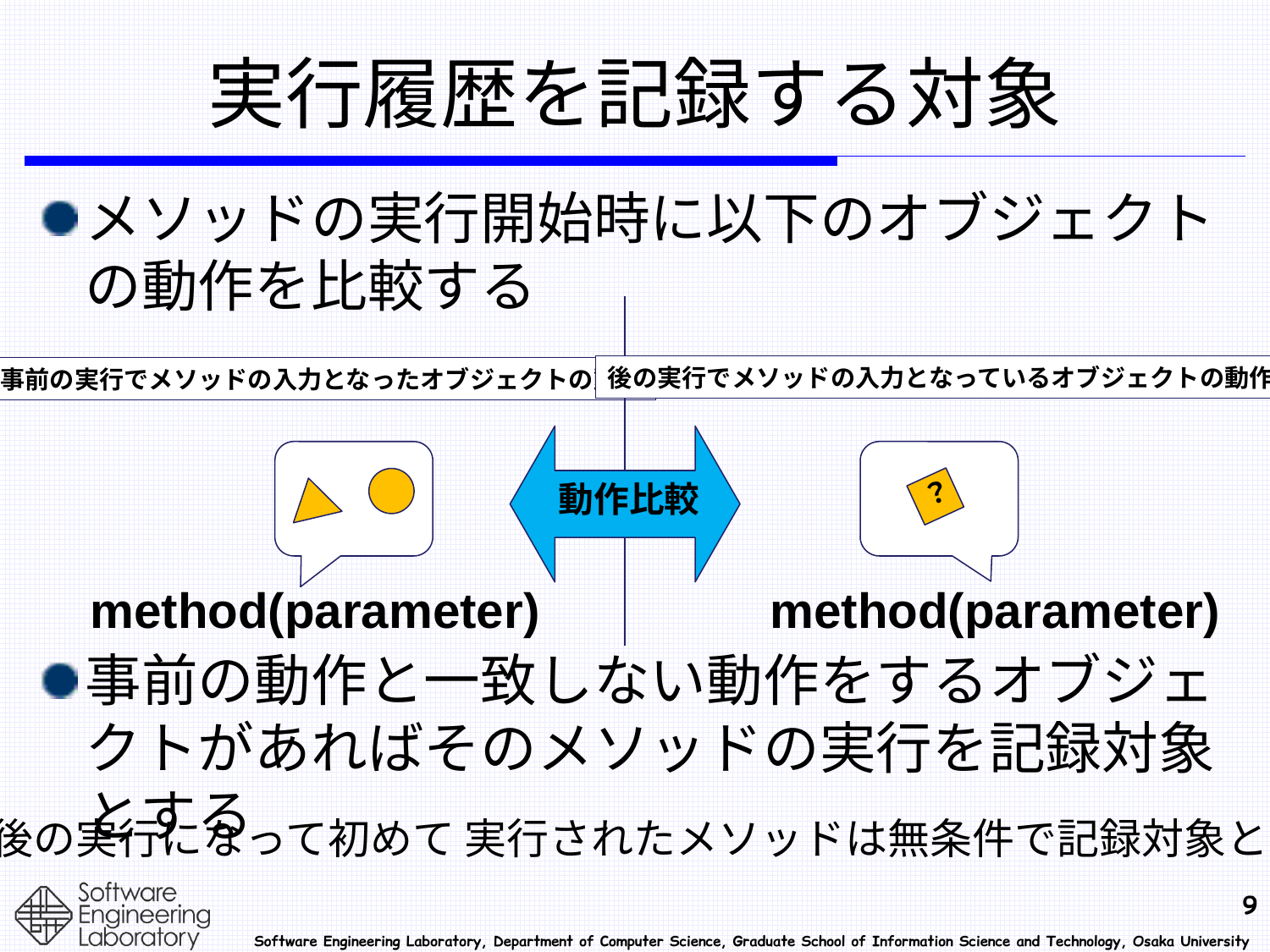

# 実行履歴を記録する対象
メソッドの実行開始時に以下のオブジェクトの動作を比較する

事前の動作と一致しない動作をするオブジェクトがあればそのメソッドの実行を記録対象とする
後の実行でメソッドの入力となっているオブジェクトの動作
事前の実行でメソッドの入力となったオブジェクトの動作
 動作比較

？
method(parameter)
method(parameter)
後の実行になって初めて 実行されたメソッドは無条件で記録対象とする